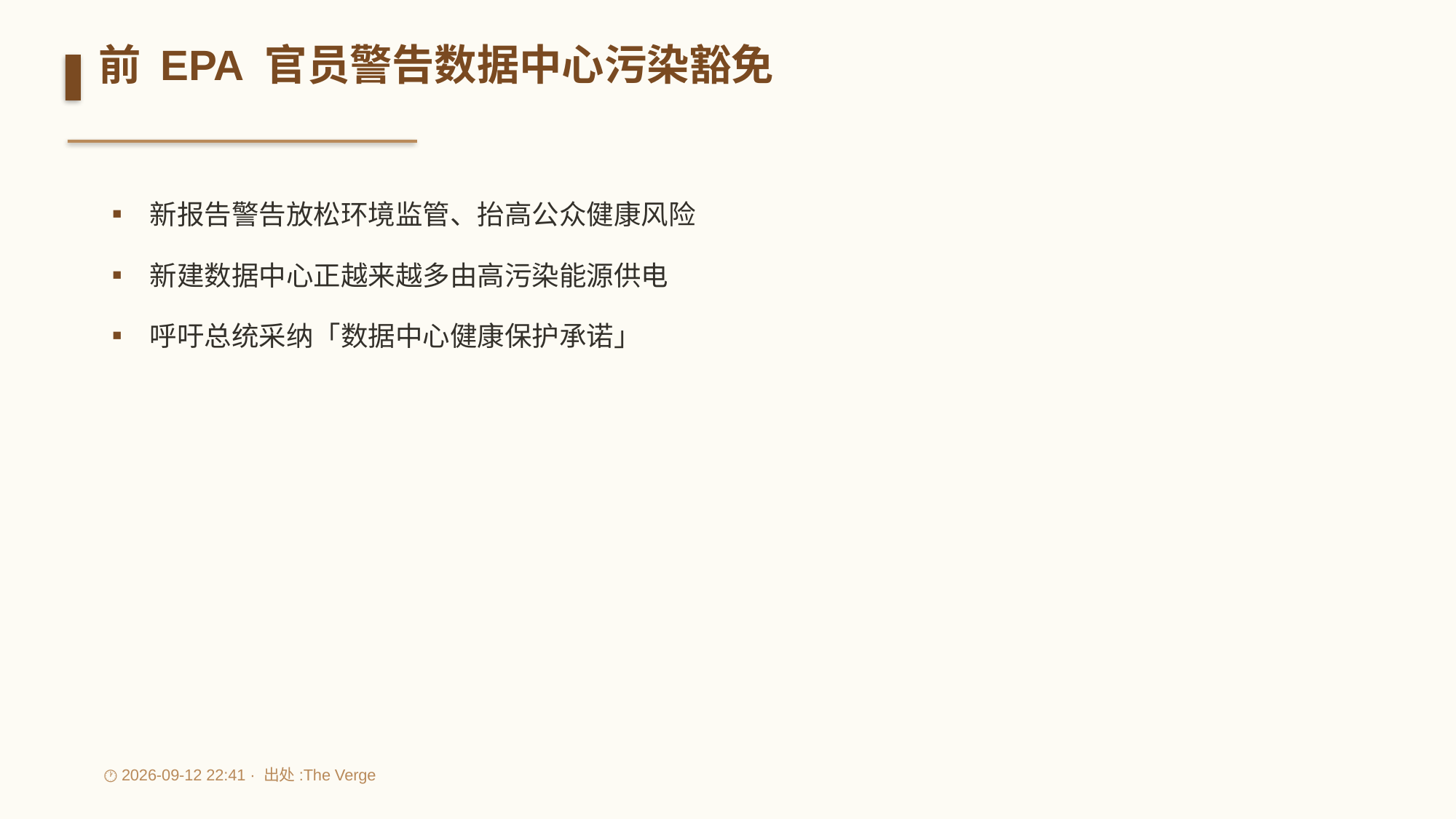

前 EPA 官员警告数据中心污染豁免

▪  新报告警告放松环境监管、抬高公众健康风险
▪  新建数据中心正越来越多由高污染能源供电
▪  呼吁总统采纳「数据中心健康保护承诺」
🕐 2026-09-12 22:41 · 出处:The Verge